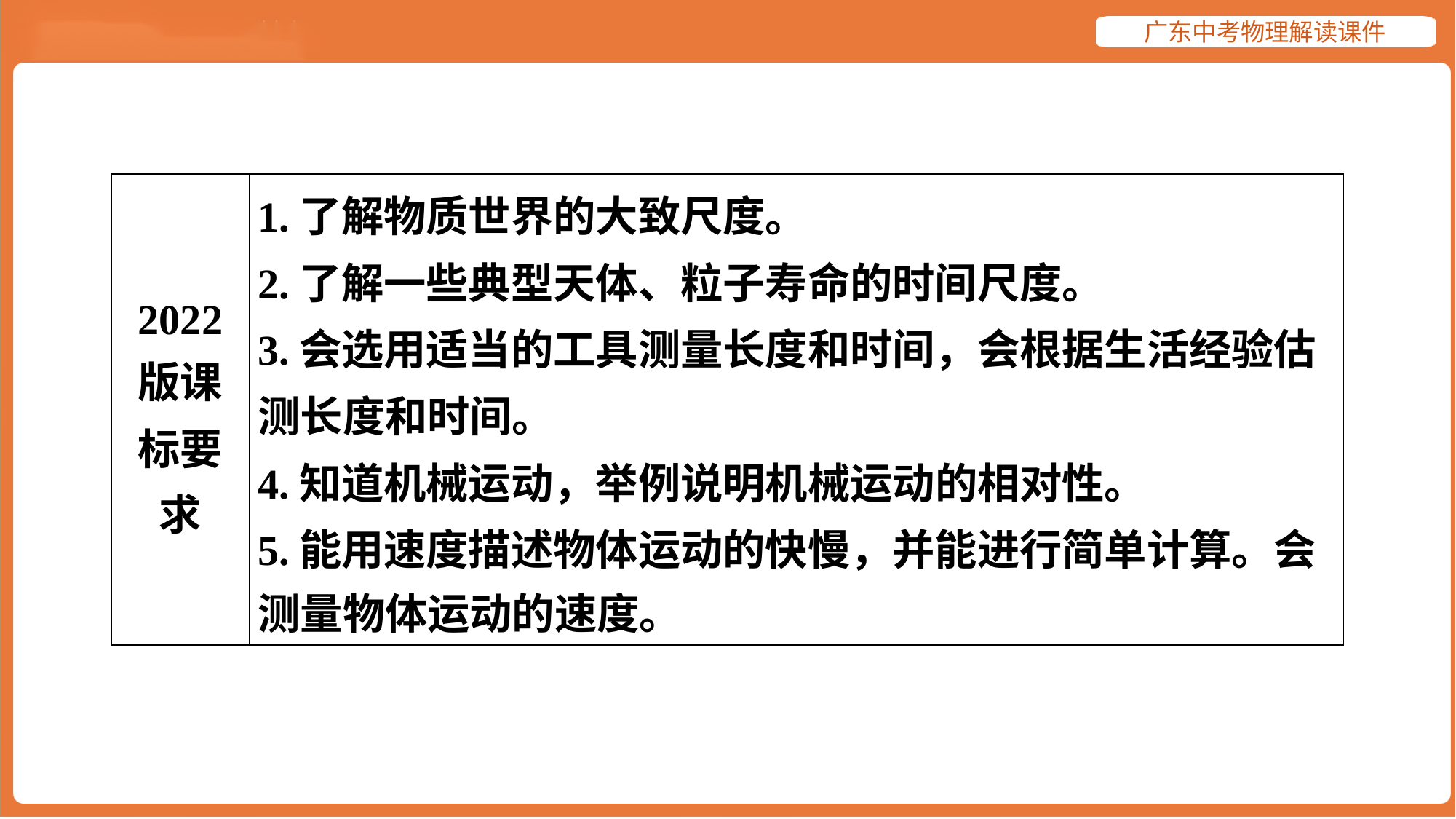

| 2022 版课 标要 求 | 1.了解物质世界的大致尺度。 2.了解一些典型天体、粒子寿命的时间尺度。 3.会选用适当的工具测量长度和时间，会根据生活经验估 测长度和时间。 4.知道机械运动，举例说明机械运动的相对性。 5.能用速度描述物体运动的快慢，并能进行简单计算。会 测量物体运动的速度。 |
| --- | --- |